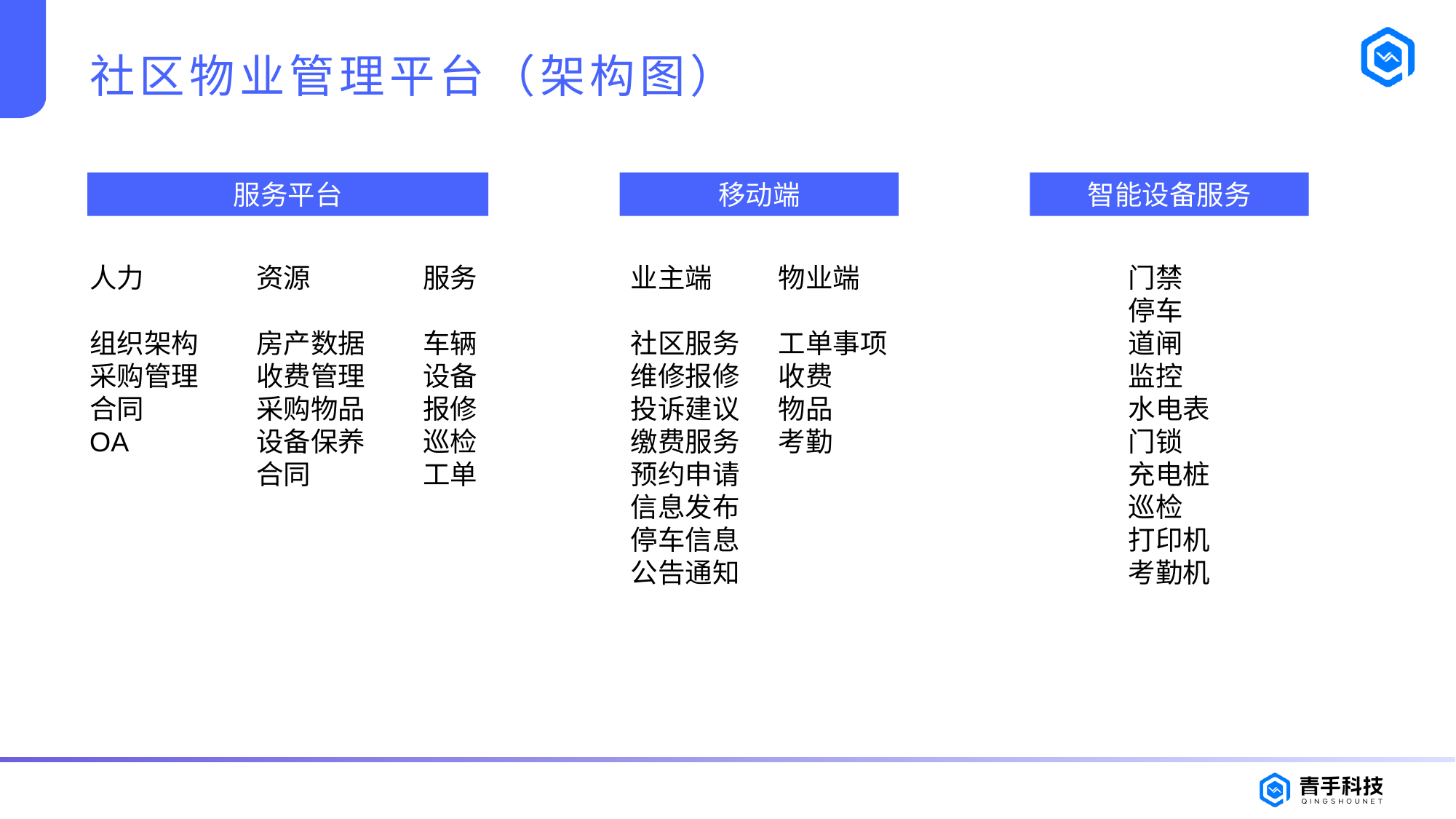

# 社区物业管理平台（架构图）
服务平台
移动端
智能设备服务
人力

组织架构
采购管理
合同
OA
资源

房产数据
收费管理
采购物品
设备保养
合同

服务

车辆
设备
报修
巡检
工单

业主端

社区服务
维修报修
投诉建议
缴费服务
预约申请
信息发布
停车信息
公告通知

物业端

工单事项
收费
物品
考勤
门禁
停车
道闸
监控
水电表
门锁
充电桩
巡检
打印机
考勤机